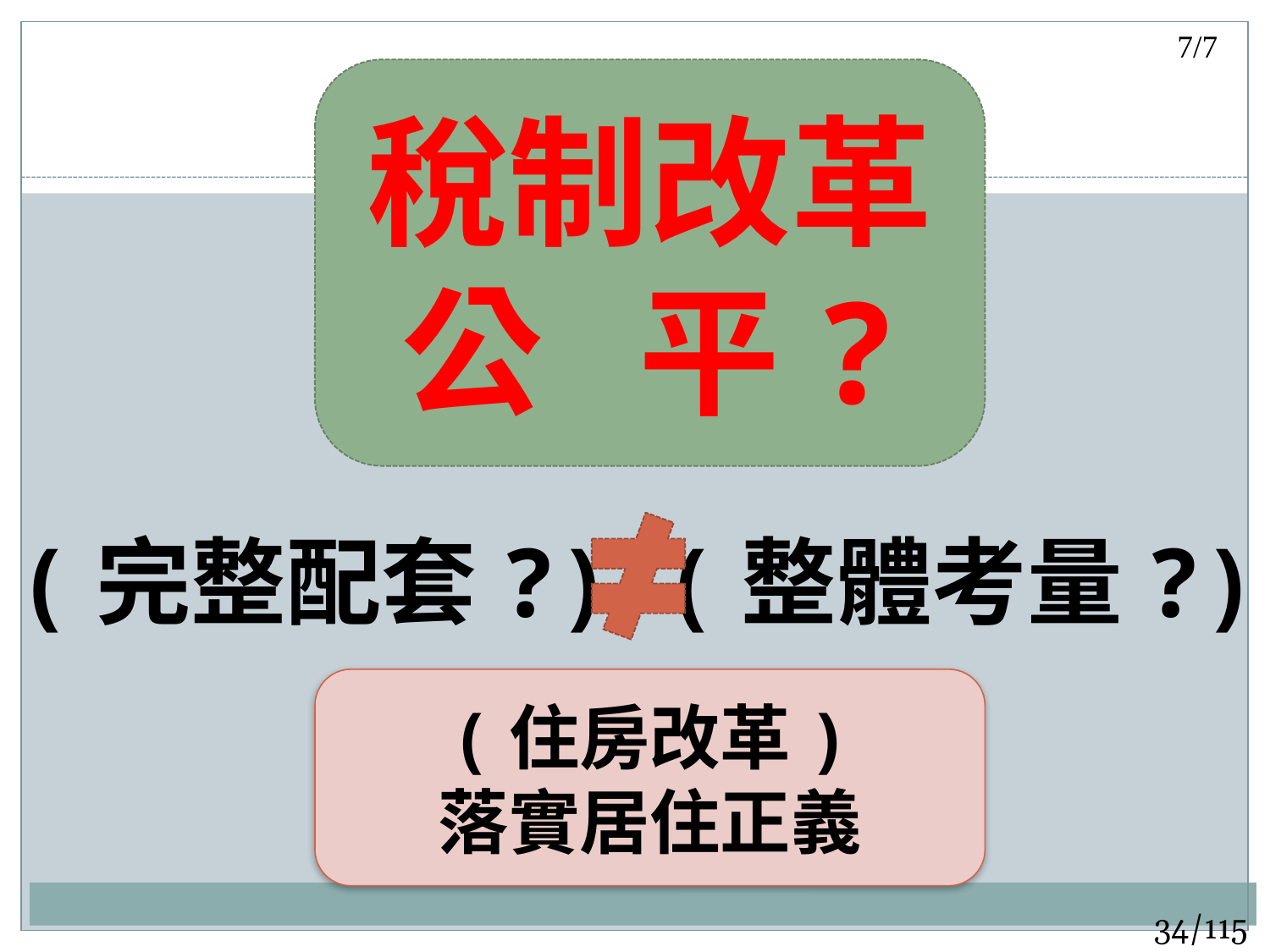

7/7
稅制改革
公   平?

(完整配套?)
(整體考量?)
(住房改革)
落實居住正義